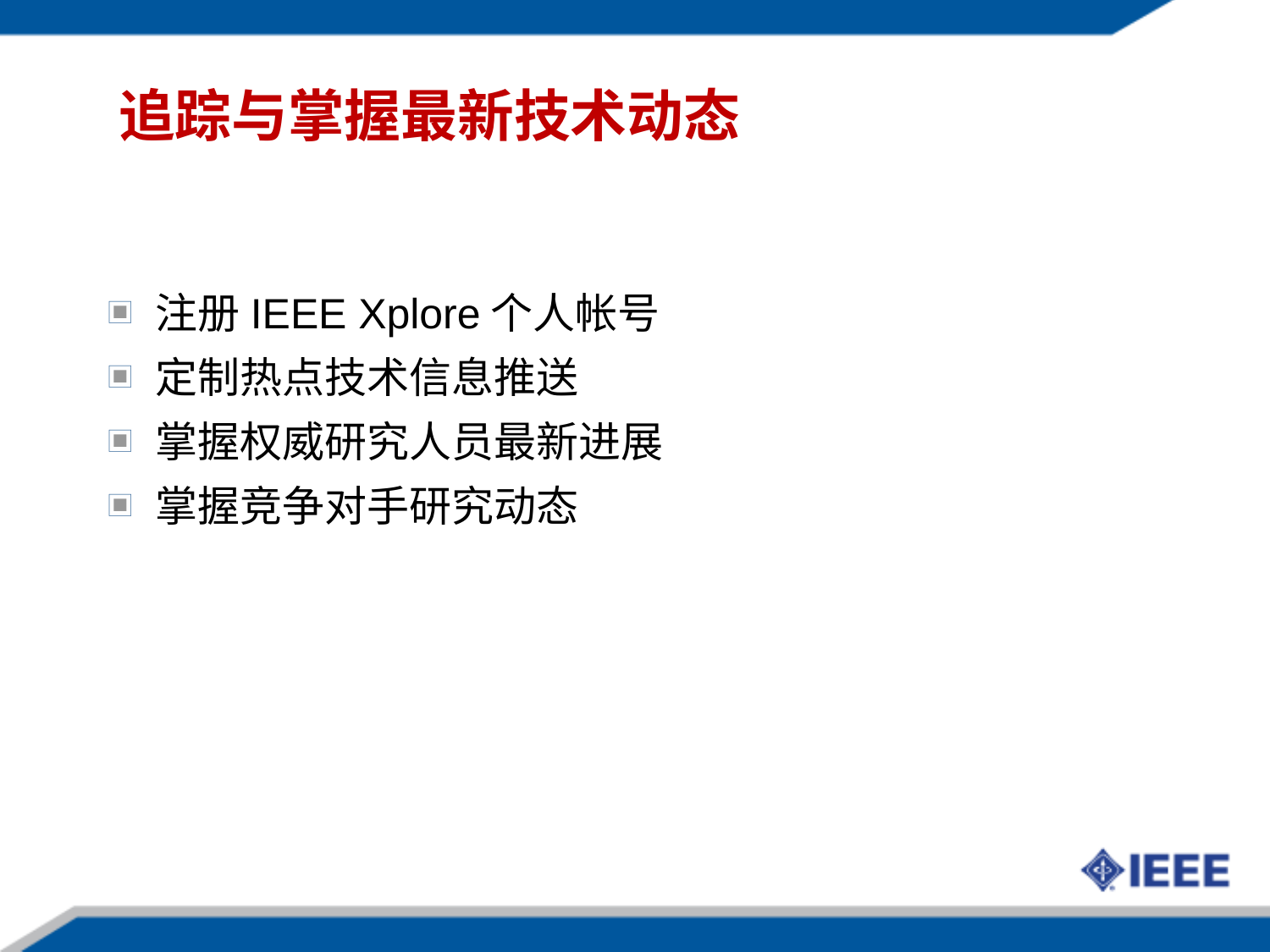

# 追踪与掌握最新技术动态
注册IEEE Xplore个人帐号
定制热点技术信息推送
掌握权威研究人员最新进展
掌握竞争对手研究动态